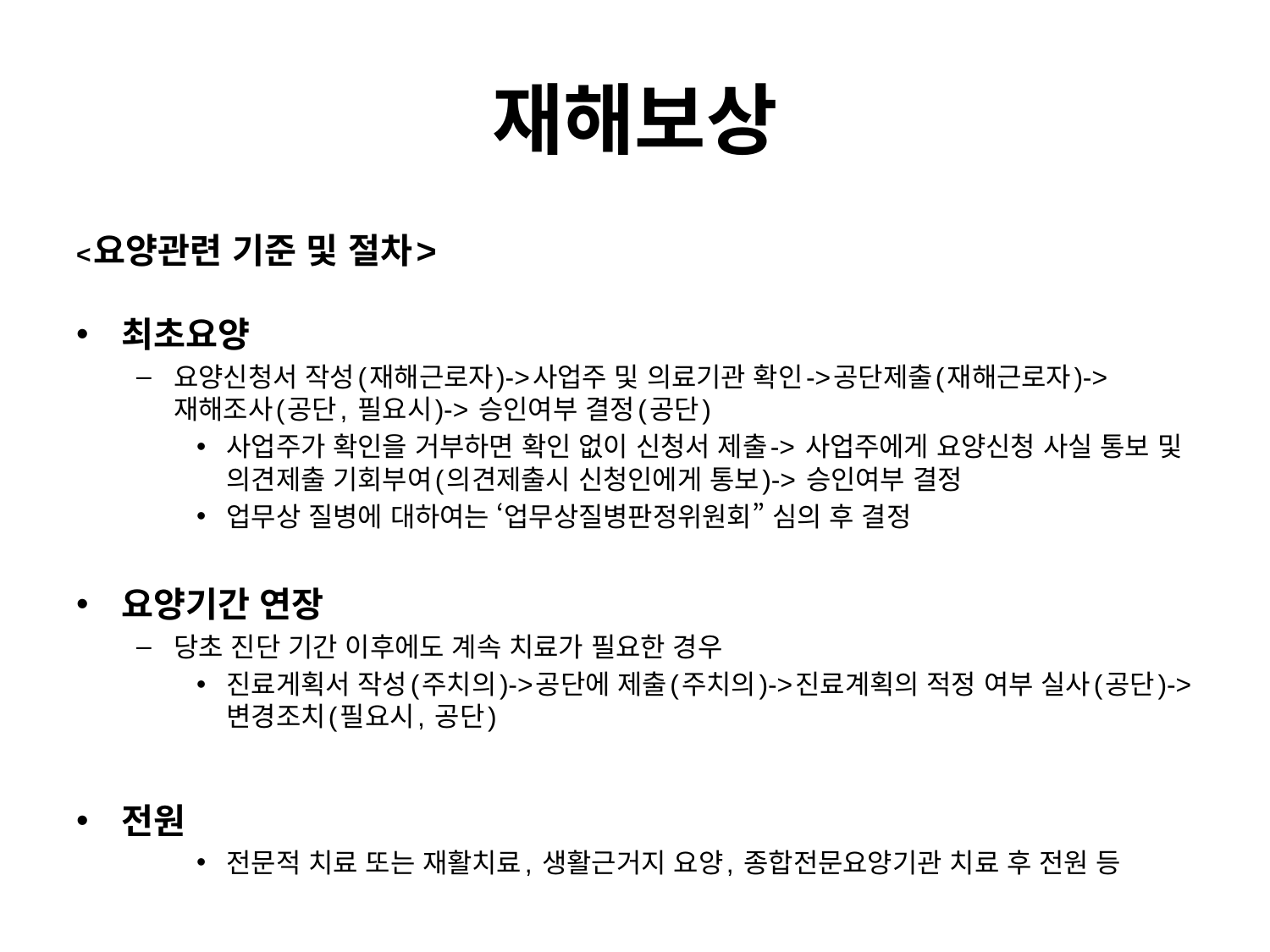

# 재해보상
<요양관련 기준 및 절차>

최초요양
요양신청서 작성(재해근로자)->사업주 및 의료기관 확인->공단제출(재해근로자)->재해조사(공단, 필요시)-> 승인여부 결정(공단)
사업주가 확인을 거부하면 확인 없이 신청서 제출-> 사업주에게 요양신청 사실 통보 및 의견제출 기회부여(의견제출시 신청인에게 통보)-> 승인여부 결정
업무상 질병에 대하여는 ‘업무상질병판정위원회” 심의 후 결정

요양기간 연장
당초 진단 기간 이후에도 계속 치료가 필요한 경우
진료게획서 작성(주치의)->공단에 제출(주치의)->진료계획의 적정 여부 실사(공단)-> 변경조치(필요시, 공단)

전원
전문적 치료 또는 재활치료, 생활근거지 요양, 종합전문요양기관 치료 후 전원 등